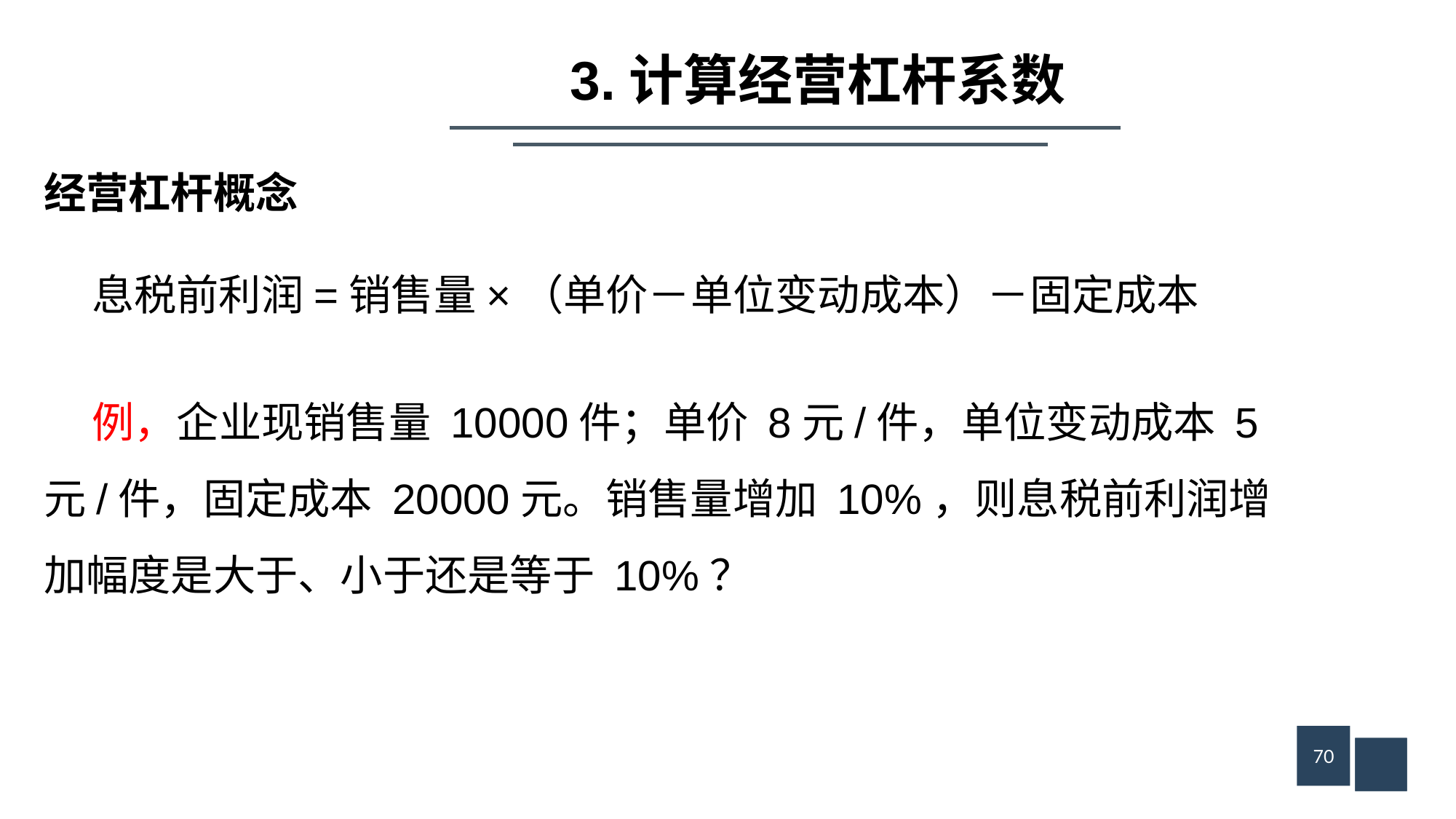

3.计算经营杠杆系数
经营杠杆概念

    息税前利润=销售量×（单价－单位变动成本）－固定成本

    例，企业现销售量 10000件；单价 8元/件，单位变动成本 5元/件，固定成本 20000元。销售量增加 10%，则息税前利润增加幅度是大于、小于还是等于 10%？

70
70